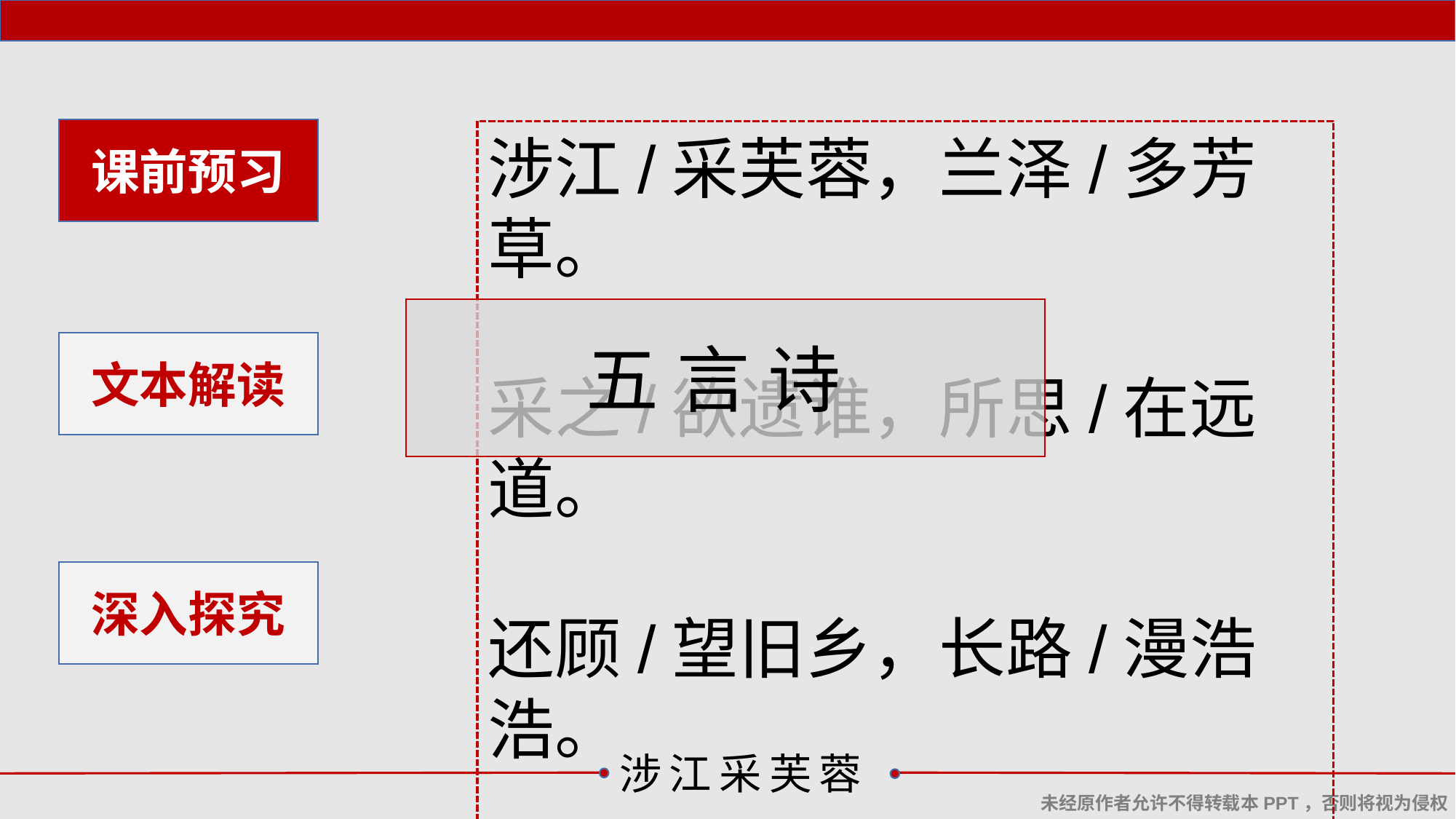

课前预习
涉江/采芙蓉，兰泽/多芳草。

采之/欲遗谁，所思/在远道。

还顾/望旧乡，长路/漫浩浩。

同心/而离居，忧伤/以终老。

五言诗

文本解读

深入探究